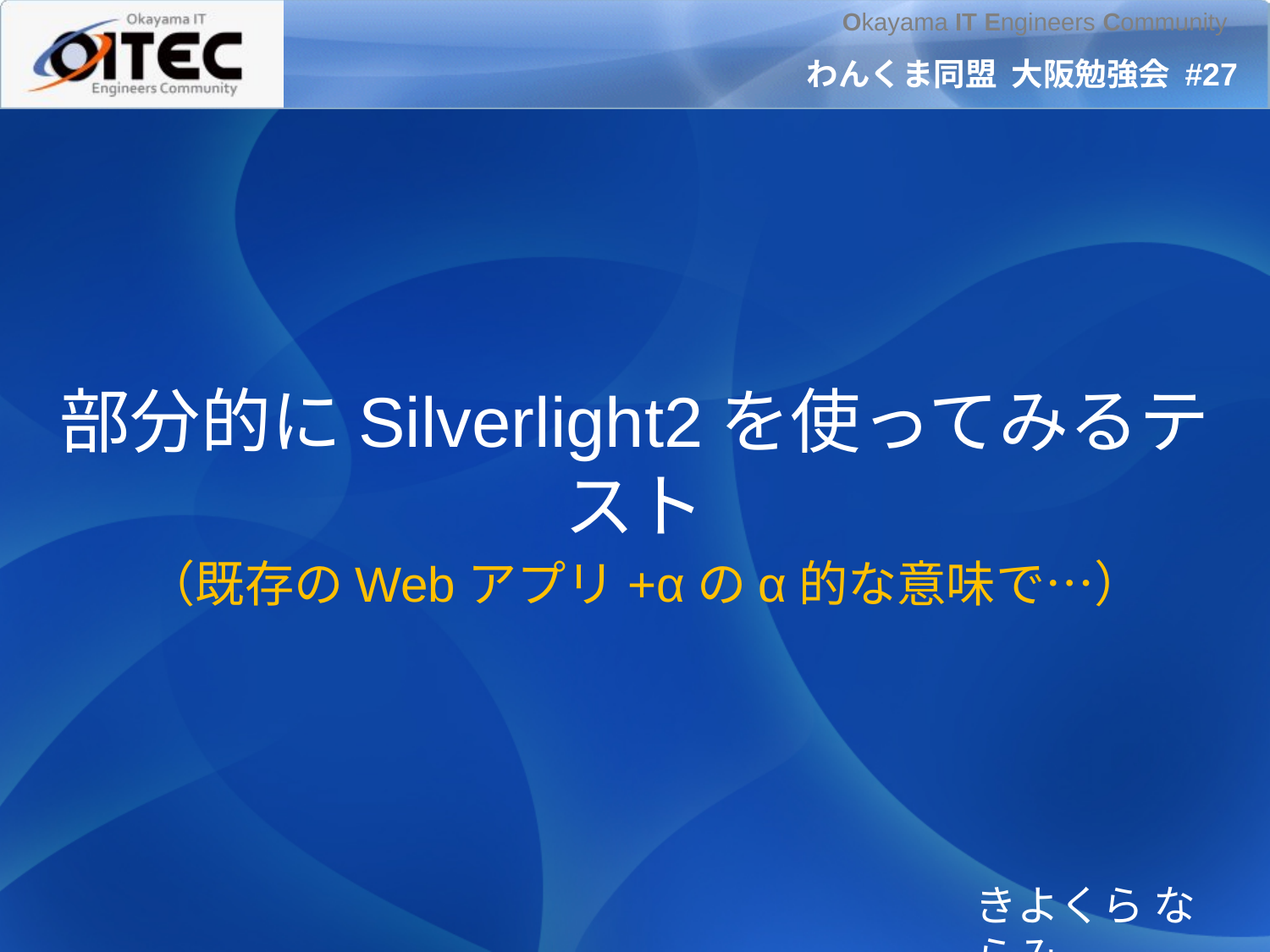

# 部分的にSilverlight2を使ってみるテスト
（既存のWebアプリ+αのα的な意味で…）
きよくら ならみ